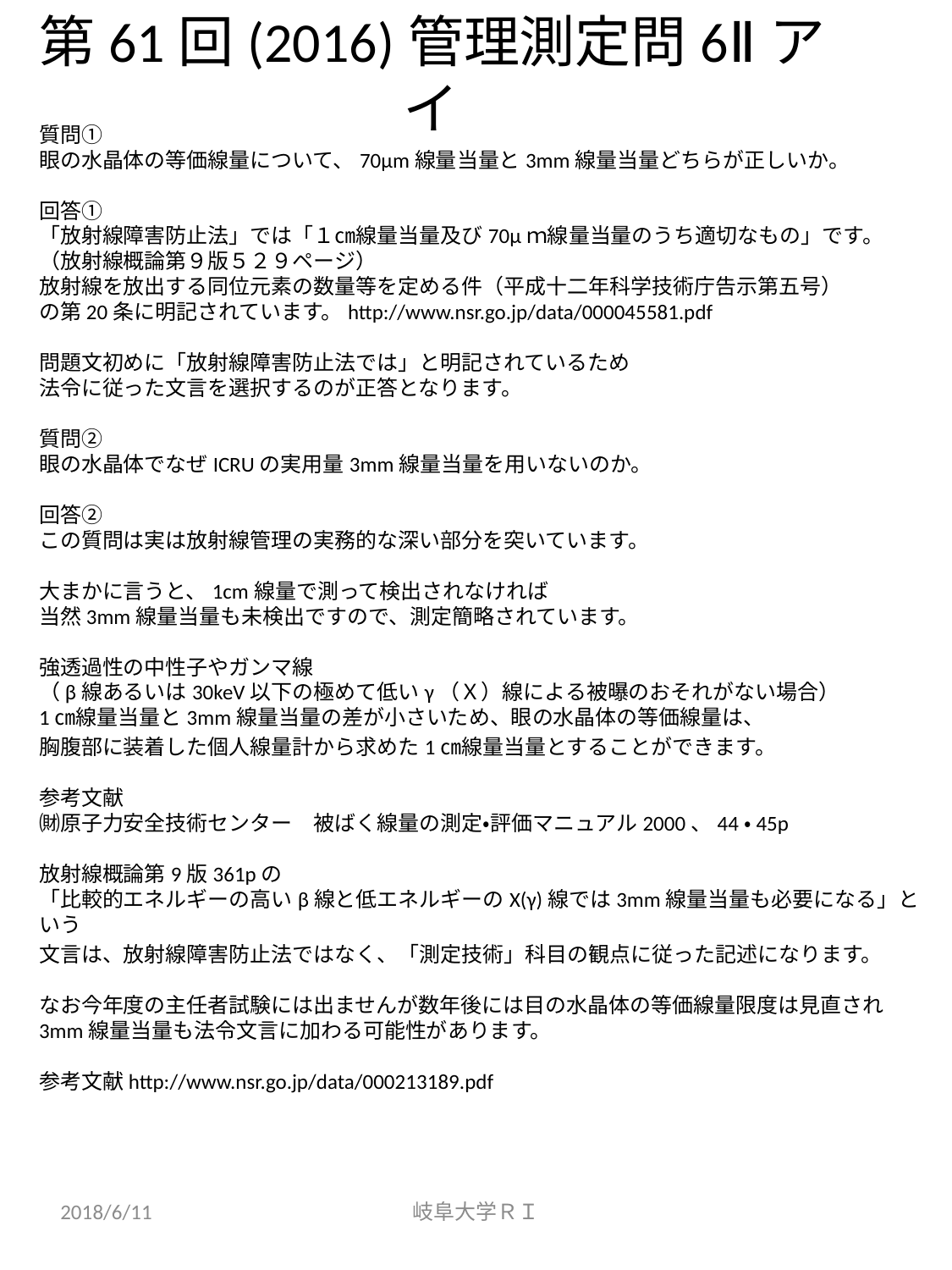

# 第61回(2016)管理測定問6Ⅱアイ
質問①
眼の水晶体の等価線量について、70μm線量当量と3mm線量当量どちらが正しいか。
回答①
「放射線障害防止法」では「１㎝線量当量及び70μｍ線量当量のうち適切なもの」です。
（放射線概論第９版５２９ページ）
放射線を放出する同位元素の数量等を定める件（平成十二年科学技術庁告示第五号）
の第20条に明記されています。http://www.nsr.go.jp/data/000045581.pdf
問題文初めに「放射線障害防止法では」と明記されているため
法令に従った文言を選択するのが正答となります。
質問②
眼の水晶体でなぜICRUの実用量3mm線量当量を用いないのか。
回答②
この質問は実は放射線管理の実務的な深い部分を突いています。
大まかに言うと、1cm線量で測って検出されなければ
当然3mm線量当量も未検出ですので、測定簡略されています。
強透過性の中性子やガンマ線
（β線あるいは30keV以下の極めて低いγ（Ｘ）線による被曝のおそれがない場合）
1㎝線量当量と3mm線量当量の差が小さいため、眼の水晶体の等価線量は、
胸腹部に装着した個人線量計から求めた1㎝線量当量とすることができます。
参考文献
㈶原子力安全技術センター　被ばく線量の測定・評価マニュアル2000、44・45p
放射線概論第9版361pの
「比較的エネルギーの高いβ線と低エネルギーのX(γ)線では3mm線量当量も必要になる」という
文言は、放射線障害防止法ではなく、「測定技術」科目の観点に従った記述になります。
なお今年度の主任者試験には出ませんが数年後には目の水晶体の等価線量限度は見直され
3mm線量当量も法令文言に加わる可能性があります。
参考文献http://www.nsr.go.jp/data/000213189.pdf
2018/6/11
岐阜大学ＲＩ